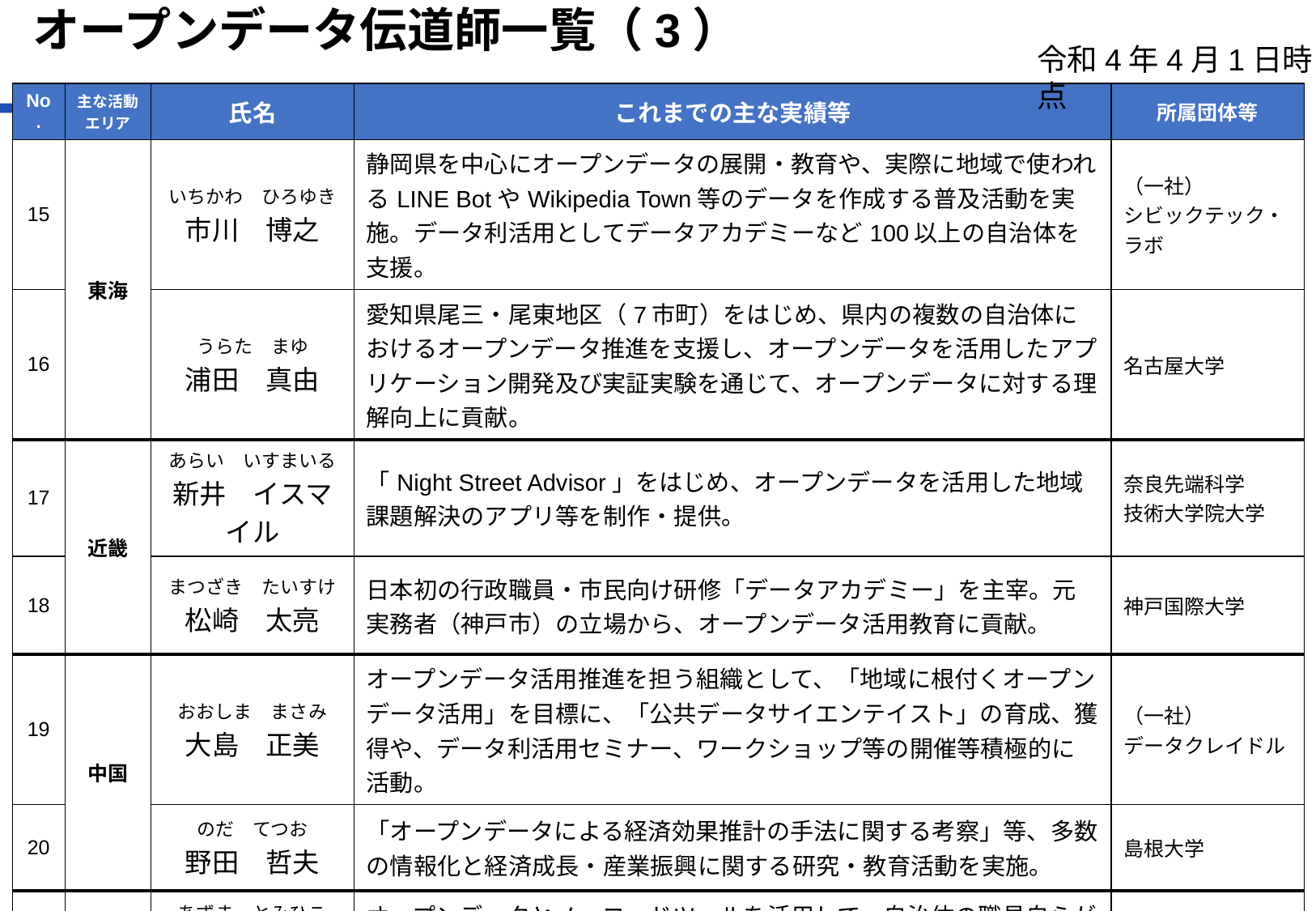

# オープンデータ伝道師一覧（3）
令和4年4月1日時点
| No. | 主な活動エリア | 氏名 | これまでの主な実績等 | 所属団体等 |
| --- | --- | --- | --- | --- |
| 15 | 東海 | いちかわ　ひろゆき 市川　博之 | 静岡県を中心にオープンデータの展開・教育や、実際に地域で使われるLINE BotやWikipedia Town等のデータを作成する普及活動を実施。データ利活用としてデータアカデミーなど100以上の自治体を支援。 | （一社） シビックテック・ラボ |
| 16 | 東海 | うらた　まゆ 浦田　真由 | 愛知県尾三・尾東地区（7市町）をはじめ、県内の複数の自治体におけるオープンデータ推進を支援し、オープンデータを活用したアプリケーション開発及び実証実験を通じて、オープンデータに対する理解向上に貢献。 | 名古屋大学 |
| 17 | 近畿 | あらい　いすまいる 新井　イスマイル | 「Night Street Advisor」をはじめ、オープンデータを活用した地域課題解決のアプリ等を制作・提供。 | 奈良先端科学 技術大学院大学 |
| 18 | 近畿 | まつざき　たいすけ 松崎　太亮 | 日本初の行政職員・市民向け研修「データアカデミー」を主宰。元実務者（神戸市）の立場から、オープンデータ活用教育に貢献。 | 神戸国際大学 |
| 19 | 中国 | おおしま　まさみ 大島　正美 | オープンデータ活用推進を担う組織として、「地域に根付くオープンデータ活用」を目標に、「公共データサイエンテイスト」の育成、獲得や、データ利活用セミナー、ワークショップ等の開催等積極的に活動。 | （一社） データクレイドル |
| 20 | 中国 | のだ　てつお 野田　哲夫 | 「オープンデータによる経済効果推計の手法に関する考察」等、多数の情報化と経済成長・産業振興に関する研究・教育活動を実施。 | 島根大学 |
| 21 | 九州 | あずま　とみひこ 東　富彦 | オープンデータとノーコードツールを活用して、自治体の職員自らがデジタルトランスフォーメーションに取り組む「中津流DX」を推進。 | 中津市役所 |
| 22 | 九州 | うしじま　せいごう 牛島　清豪 | 「わいわいWi-Fiマップ」の企画・制作を通じた佐賀県内Wi-Fiスポットのオープンデータ化等、佐賀のオープンデータによる地域課題解決を推進。 | Code for Saga |